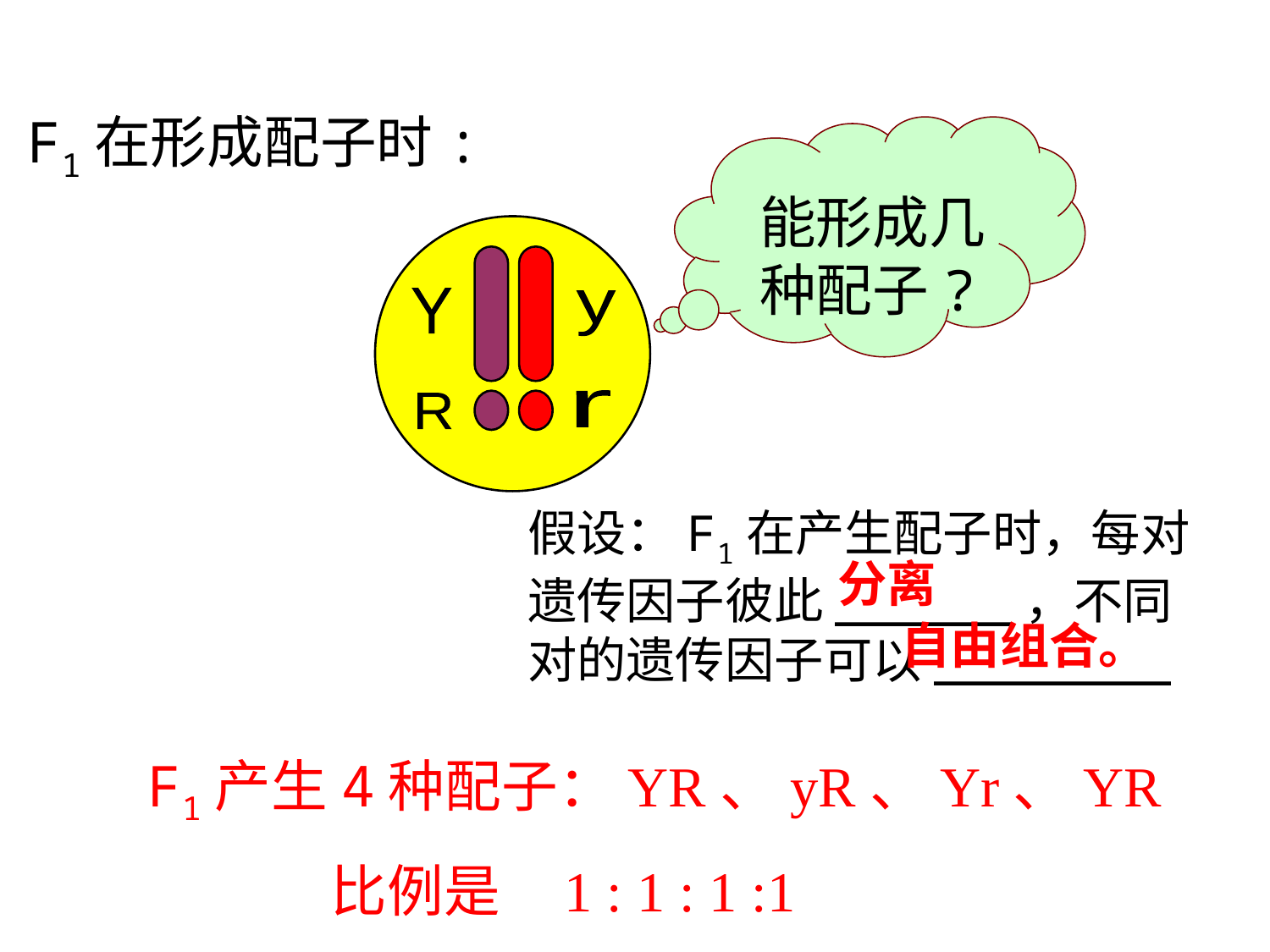

F1在形成配子时:

能形成几种配子?

Y
y
r
R
假设：F1在产生配子时，每对遗传因子彼此______，不同对的遗传因子可以________
分离
自由组合。
    F1产生4种配子：YR、yR、Yr、YR
                        比例是    1 : 1 : 1 :1